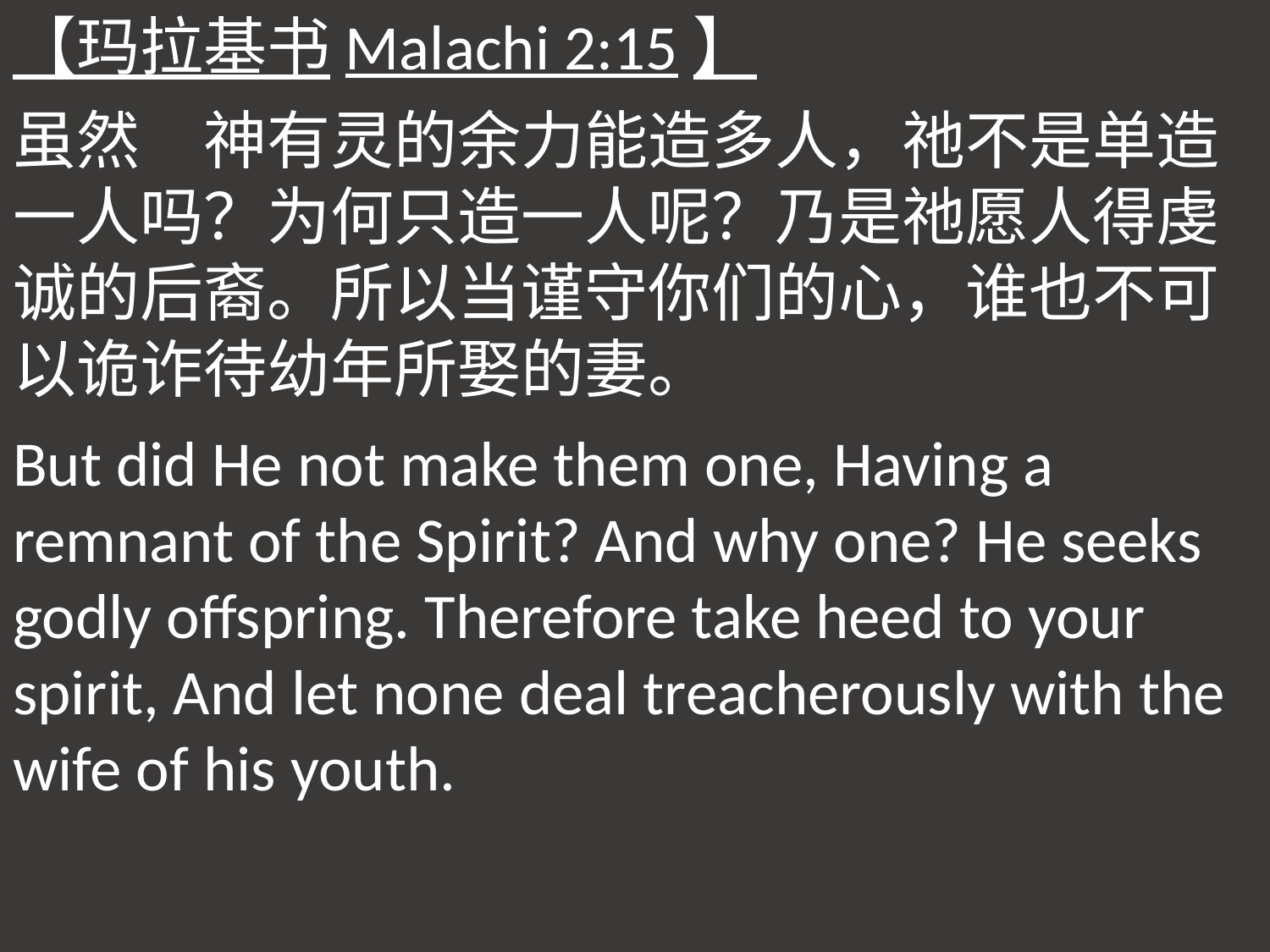

【玛拉基书Malachi 2:15】
虽然　神有灵的余力能造多人，祂不是单造一人吗？为何只造一人呢？乃是祂愿人得虔诚的后裔。所以当谨守你们的心，谁也不可以诡诈待幼年所娶的妻。
But did He not make them one, Having a remnant of the Spirit? And why one? He seeks godly offspring. Therefore take heed to your spirit, And let none deal treacherously with the wife of his youth.